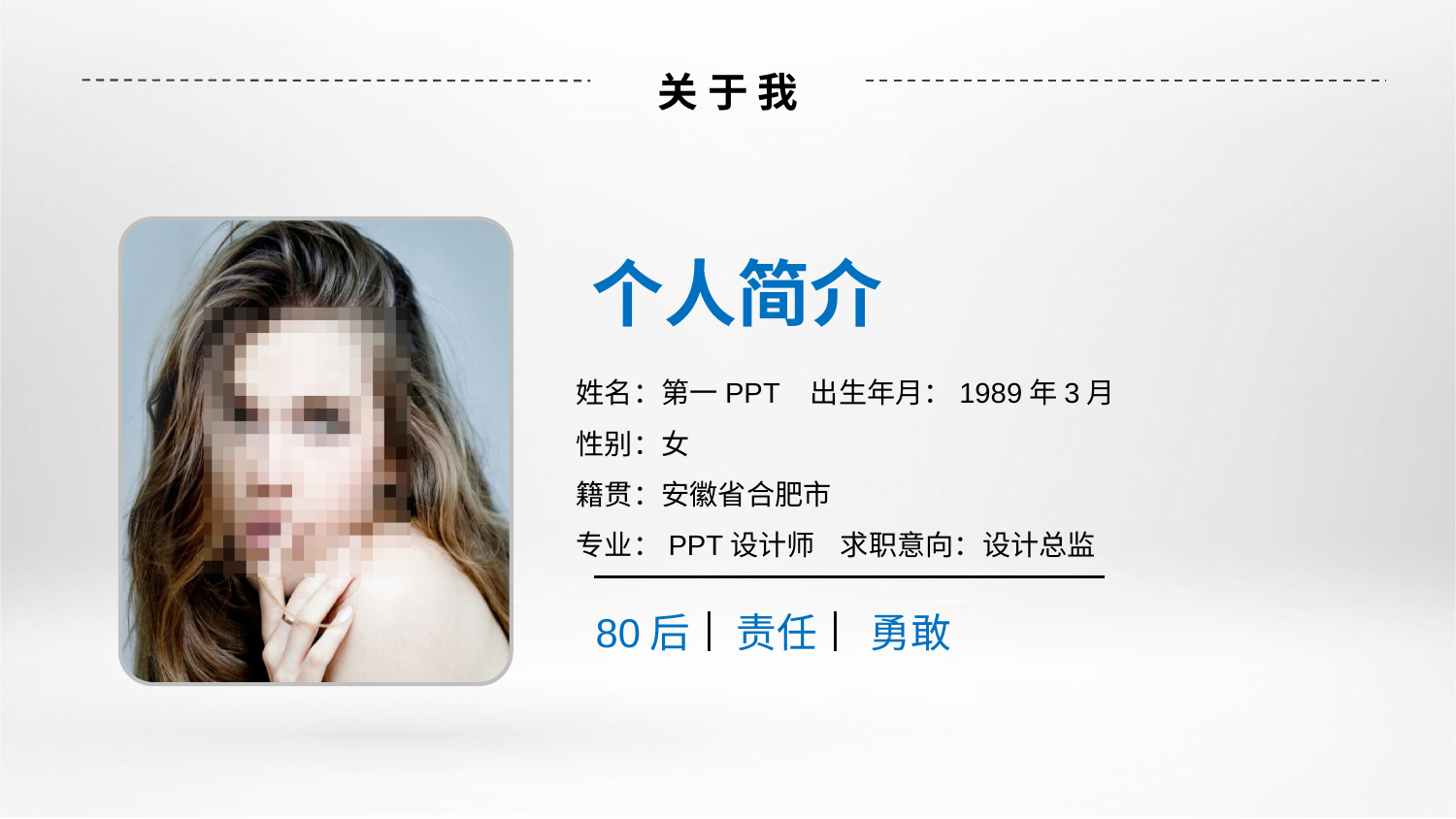

# 关 于 我

个人简介
姓名：第一PPT   出生年月：1989年3月
性别：女
籍贯：安徽省合肥市
专业：PPT设计师    求职意向：设计总监
80后
责任
勇敢